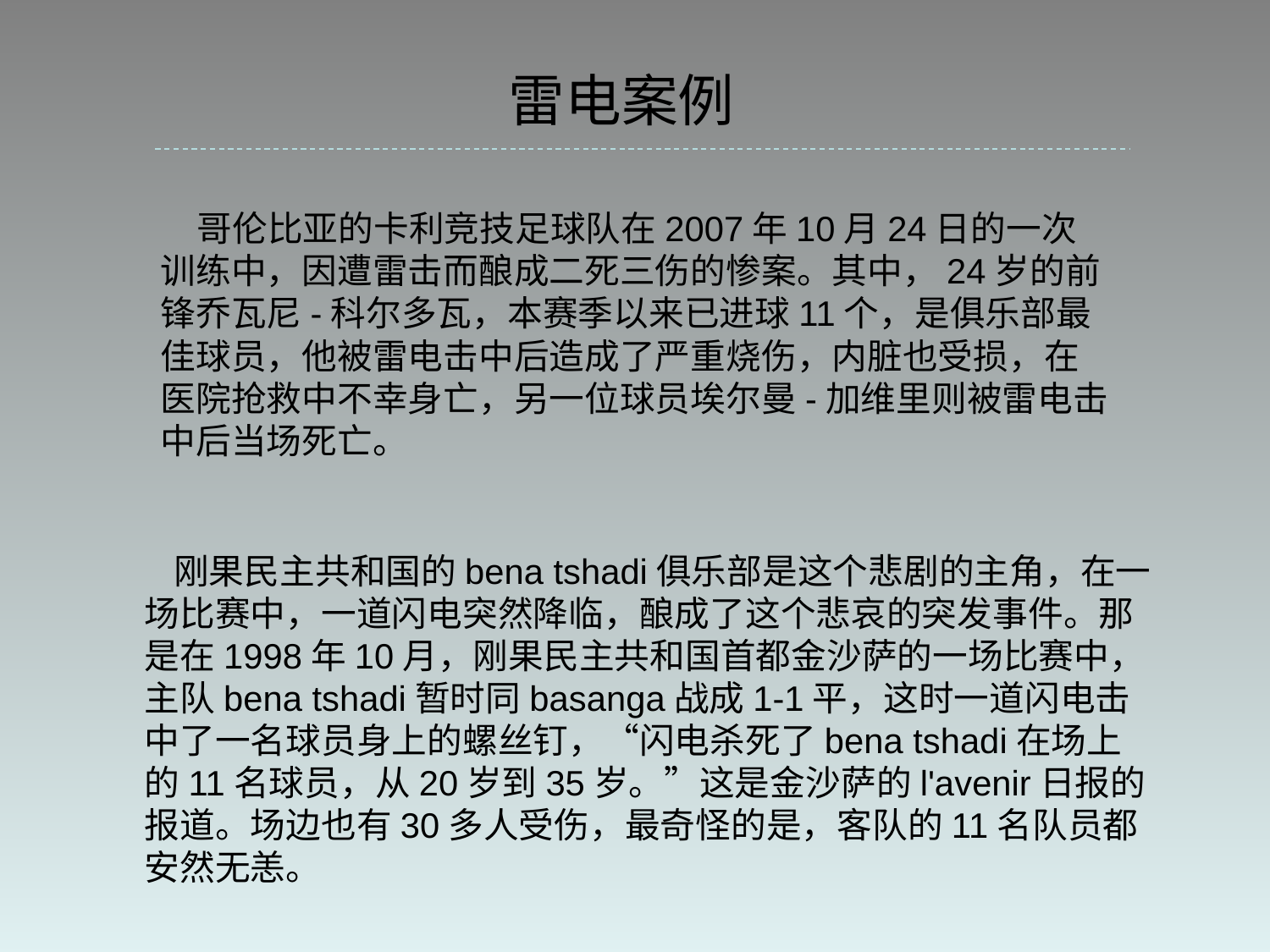

# 雷电案例
    哥伦比亚的卡利竞技足球队在2007年10月24日的一次训练中，因遭雷击而酿成二死三伤的惨案。其中，24岁的前锋乔瓦尼-科尔多瓦，本赛季以来已进球11个，是俱乐部最佳球员，他被雷电击中后造成了严重烧伤，内脏也受损，在医院抢救中不幸身亡，另一位球员埃尔曼-加维里则被雷电击中后当场死亡。
   刚果民主共和国的bena tshadi俱乐部是这个悲剧的主角，在一场比赛中，一道闪电突然降临，酿成了这个悲哀的突发事件。那是在1998年10月，刚果民主共和国首都金沙萨的一场比赛中，主队bena tshadi暂时同basanga战成1-1平，这时一道闪电击中了一名球员身上的螺丝钉，“闪电杀死了bena tshadi在场上的11名球员，从20岁到35岁。”这是金沙萨的l'avenir日报的报道。场边也有30多人受伤，最奇怪的是，客队的11名队员都安然无恙。